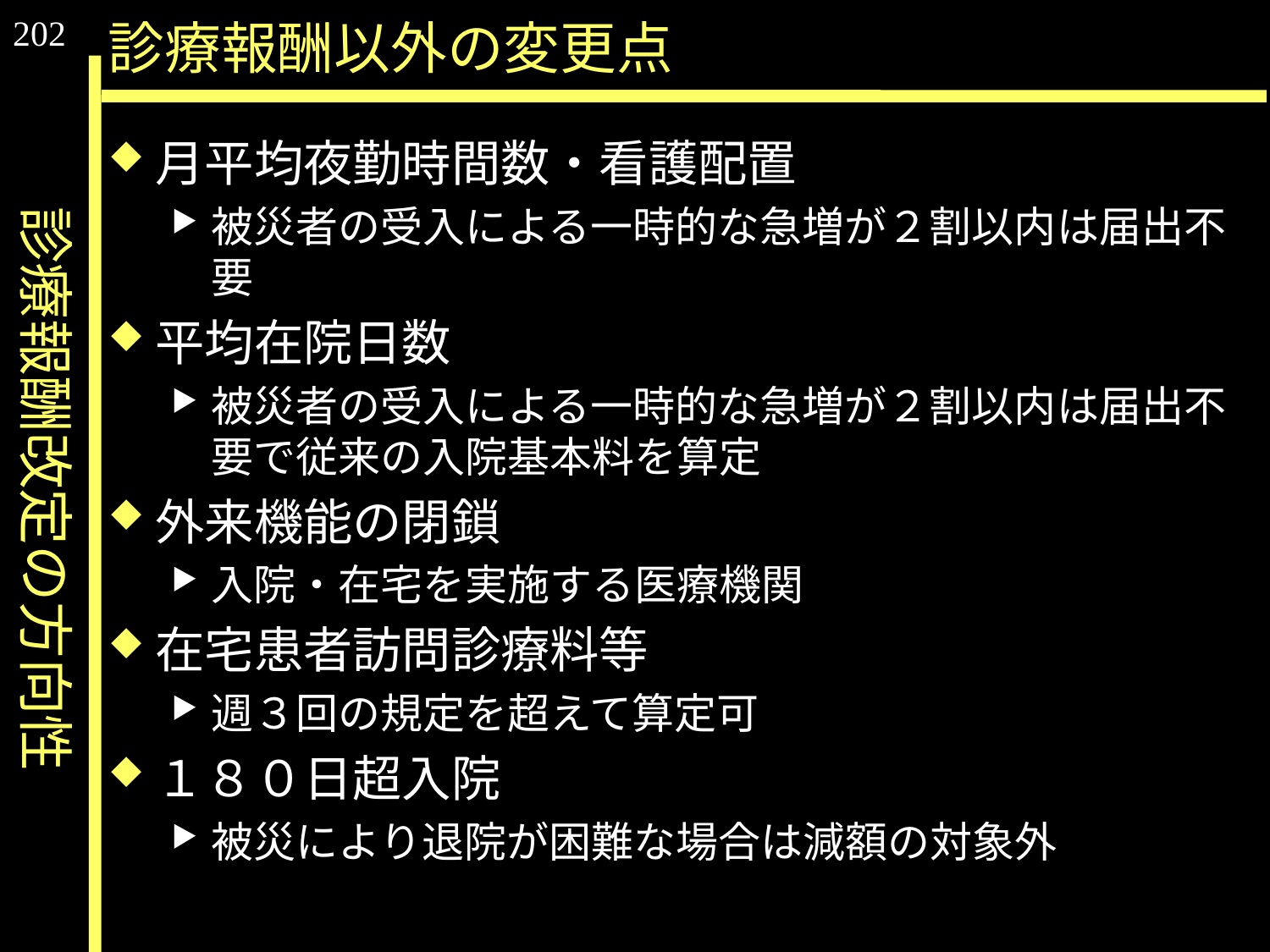

202
# 診療報酬以外の変更点

診療報酬改定の方向性
月平均夜勤時間数・看護配置
被災者の受入による一時的な急増が２割以内は届出不要
平均在院日数
被災者の受入による一時的な急増が２割以内は届出不要で従来の入院基本料を算定
外来機能の閉鎖
入院・在宅を実施する医療機関
在宅患者訪問診療料等
週３回の規定を超えて算定可
１８０日超入院
被災により退院が困難な場合は減額の対象外